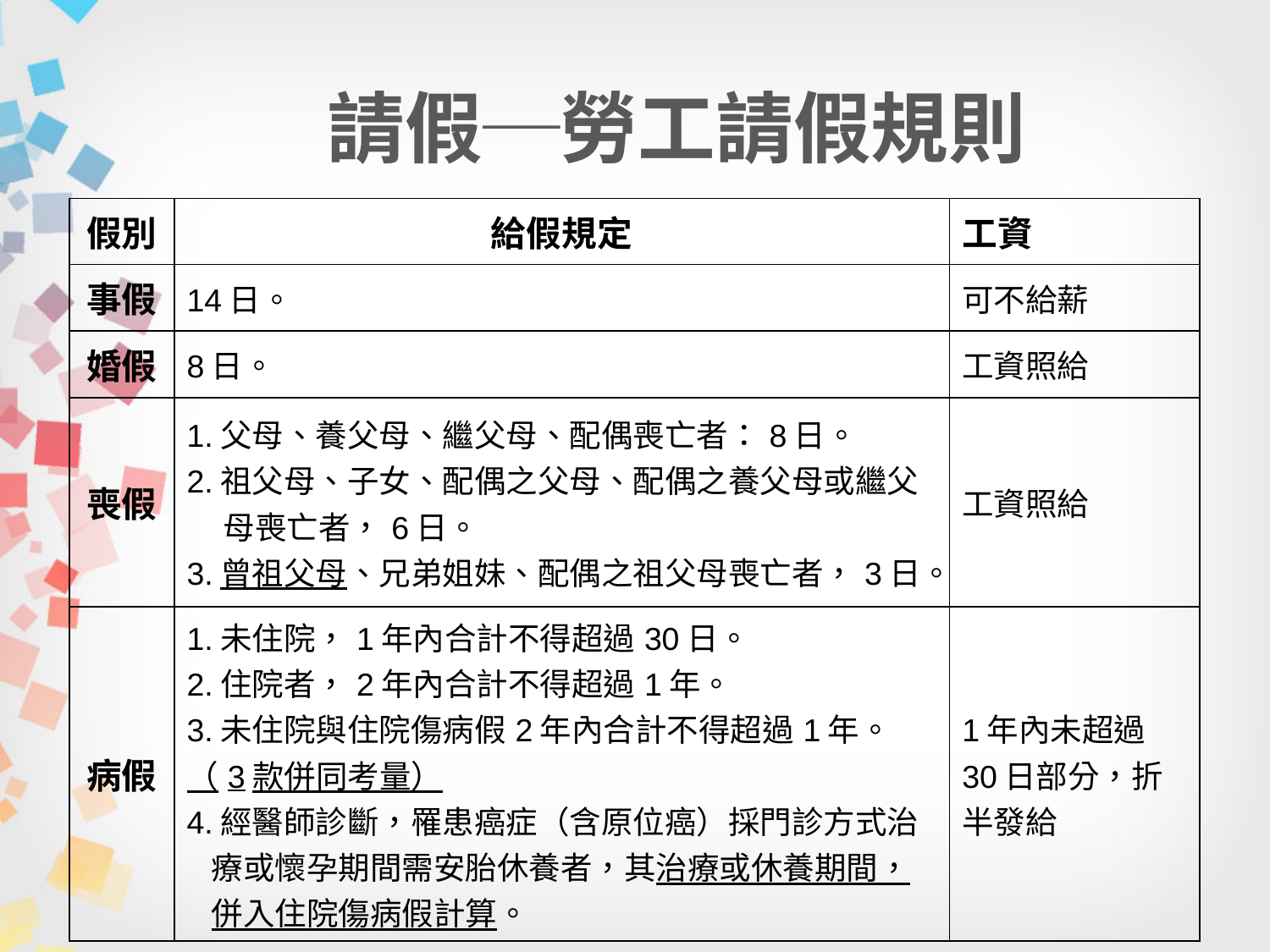

# 請假─勞工請假規則
| 假別 | 給假規定 | 工資 |
| --- | --- | --- |
| 事假 | 14日。 | 可不給薪 |
| 婚假 | 8日。 | 工資照給 |
| 喪假 | 1.父母、養父母、繼父母、配偶喪亡者：8日。 2.祖父母、子女、配偶之父母、配偶之養父母或繼父母喪亡者，6日。 3.曾祖父母、兄弟姐妹、配偶之祖父母喪亡者，3日。 | 工資照給 |
| 病假 | 1.未住院，1年內合計不得超過30日。 2.住院者，2年內合計不得超過1年。 3.未住院與住院傷病假2年內合計不得超過1年。 （3款併同考量） 4.經醫師診斷，罹患癌症（含原位癌）採門診方式治療或懷孕期間需安胎休養者，其治療或休養期間，併入住院傷病假計算。 | 1年內未超過30日部分，折半發給 |